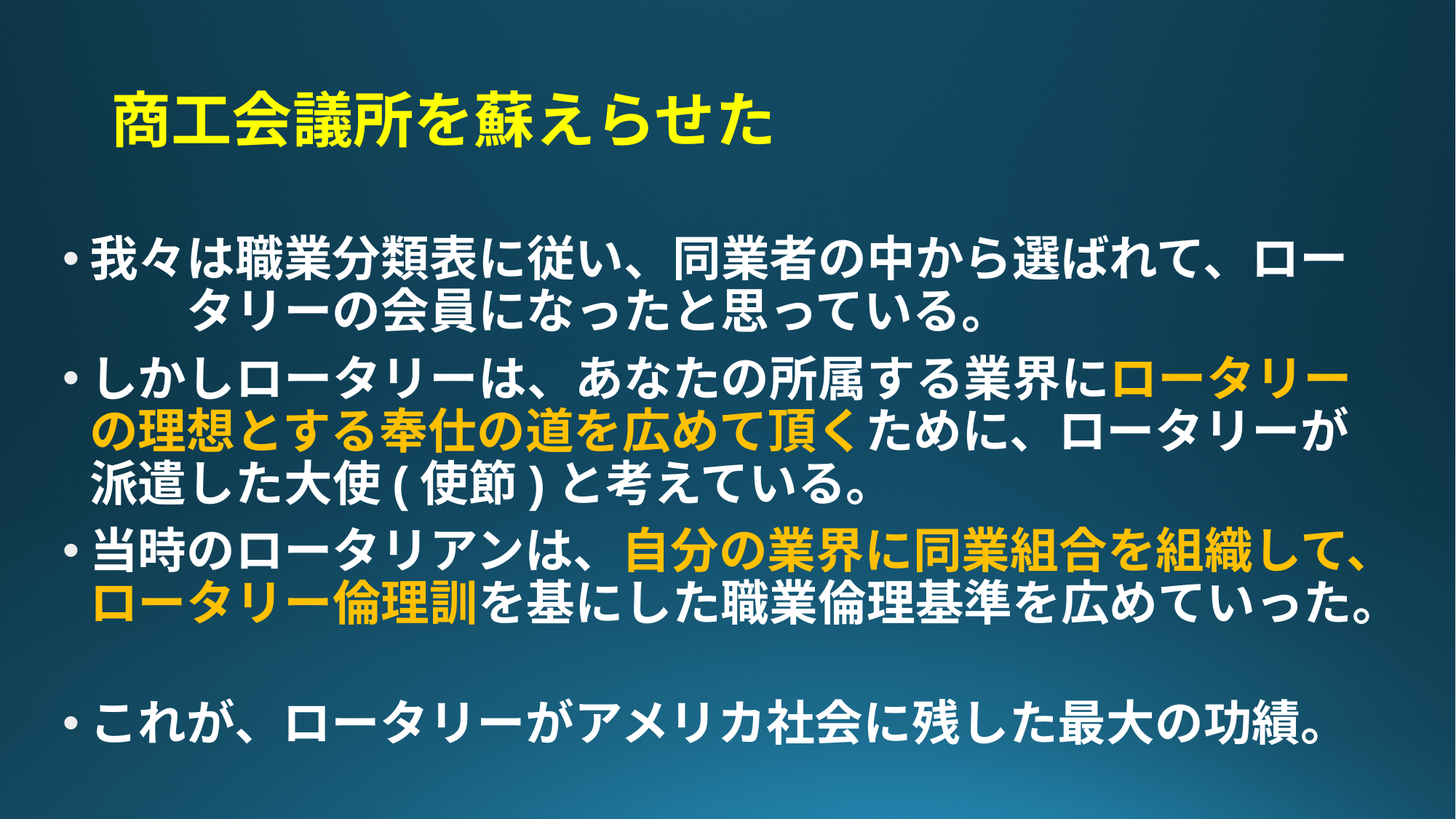

# 商工会議所を蘇えらせた
我々は職業分類表に従い、同業者の中から選ばれて、ロー　　タリーの会員になったと思っている。
しかしロータリーは、あなたの所属する業界にロータリーの理想とする奉仕の道を広めて頂くために、ロータリーが派遣した大使(使節)と考えている。
当時のロータリアンは、自分の業界に同業組合を組織して、ロータリー倫理訓を基にした職業倫理基準を広めていった。
これが、ロータリーがアメリカ社会に残した最大の功績。